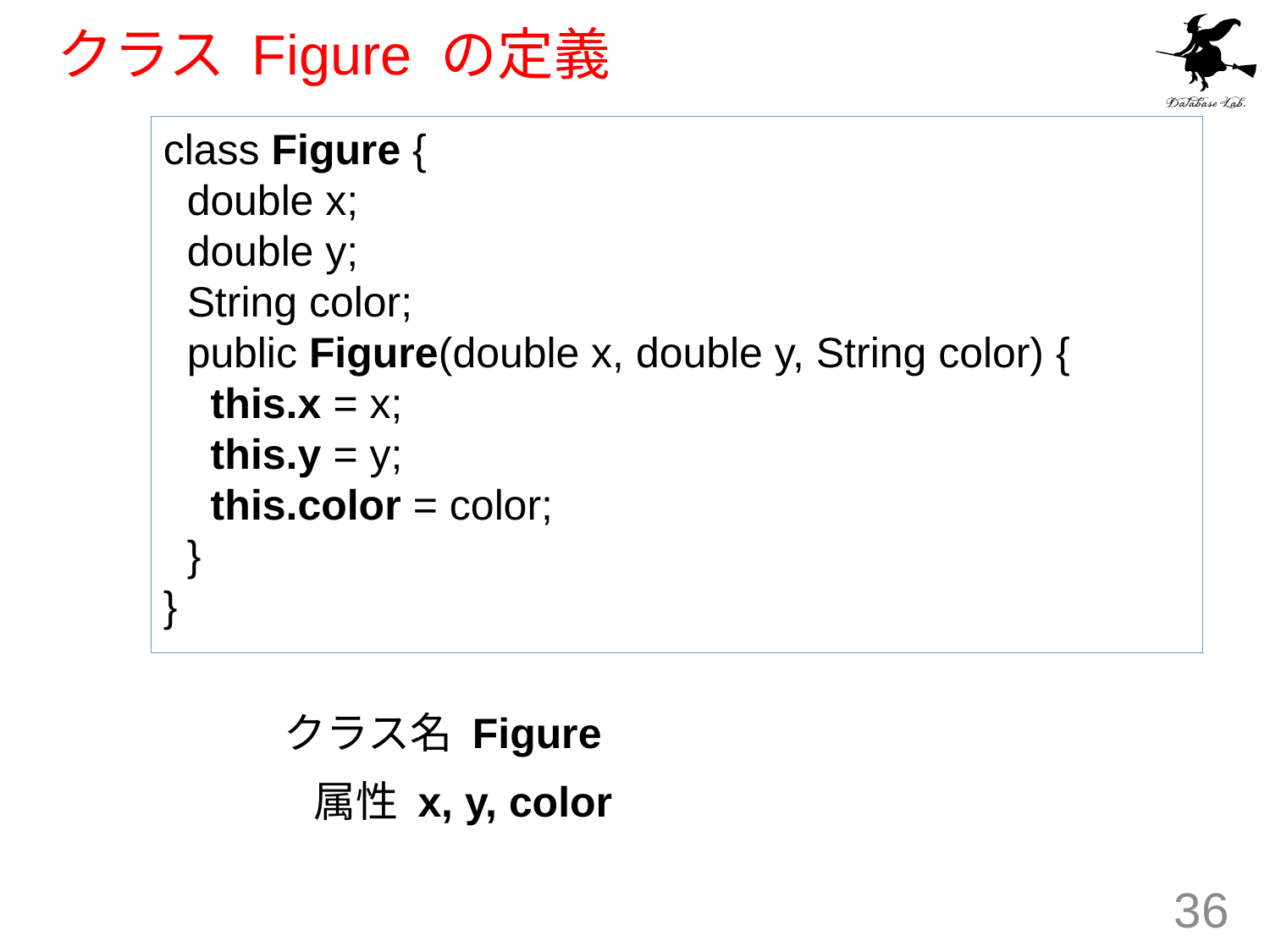

# クラス Figure の定義
class Figure {
  double x;
  double y;
  String color;
  public Figure(double x, double y, String color) {
    this.x = x;
    this.y = y;
    this.color = color;
  }
}
クラス名 Figure
  属性 x, y, color
36